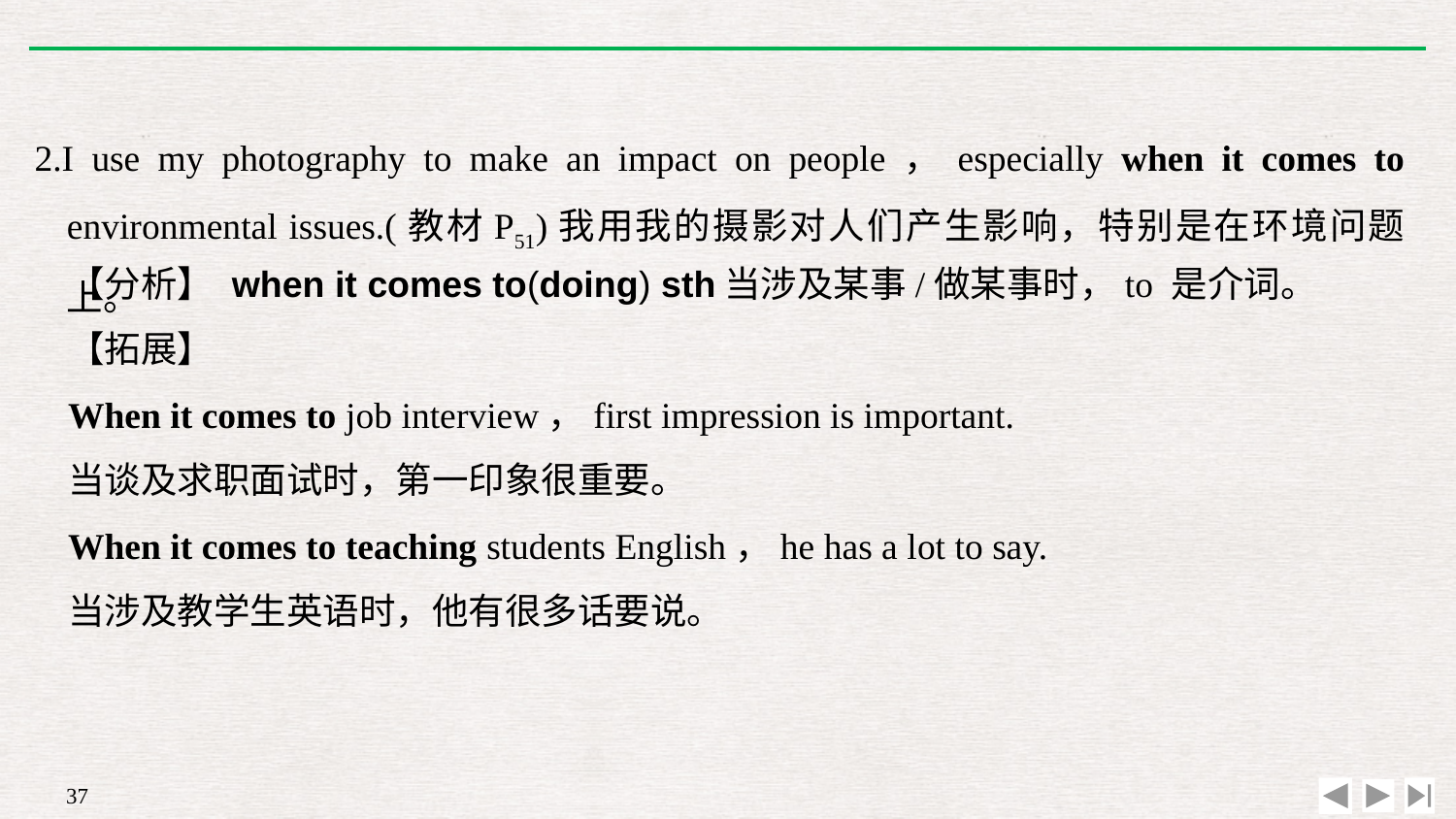

2.I use my photography to make an impact on people，especially when it comes to environmental issues.(教材P51)我用我的摄影对人们产生影响，特别是在环境问题上。
【分析】 when it comes to(doing) sth当涉及某事/做某事时，to 是介词。
【拓展】
When it comes to job interview，first impression is important.
当谈及求职面试时，第一印象很重要。
When it comes to teaching students English，he has a lot to say.
当涉及教学生英语时，他有很多话要说。